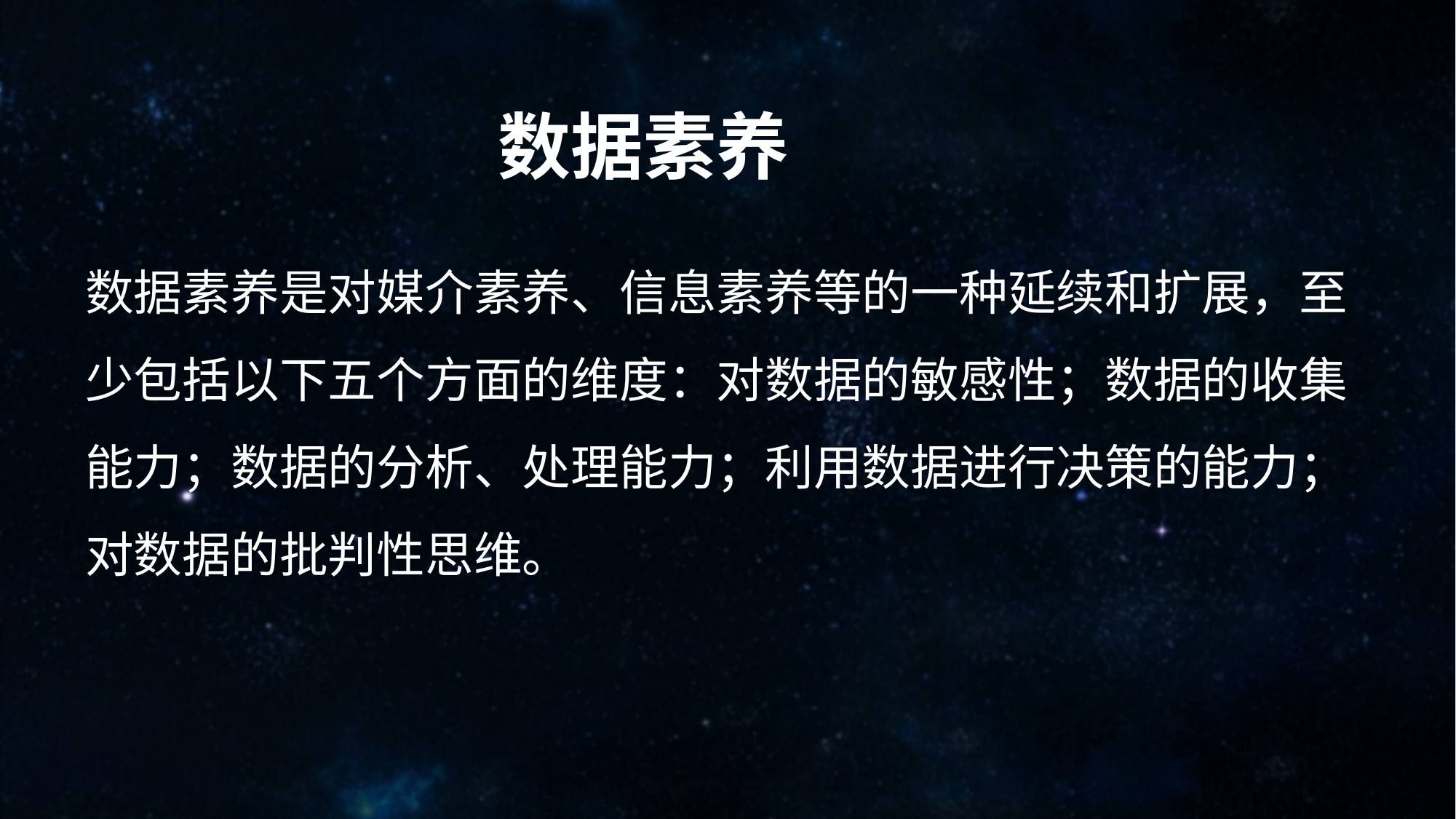

# 数据素养
数据素养是对媒介素养、信息素养等的一种延续和扩展，至少包括以下五个方面的维度：对数据的敏感性；数据的收集能力；数据的分析、处理能力；利用数据进行决策的能力；对数据的批判性思维。